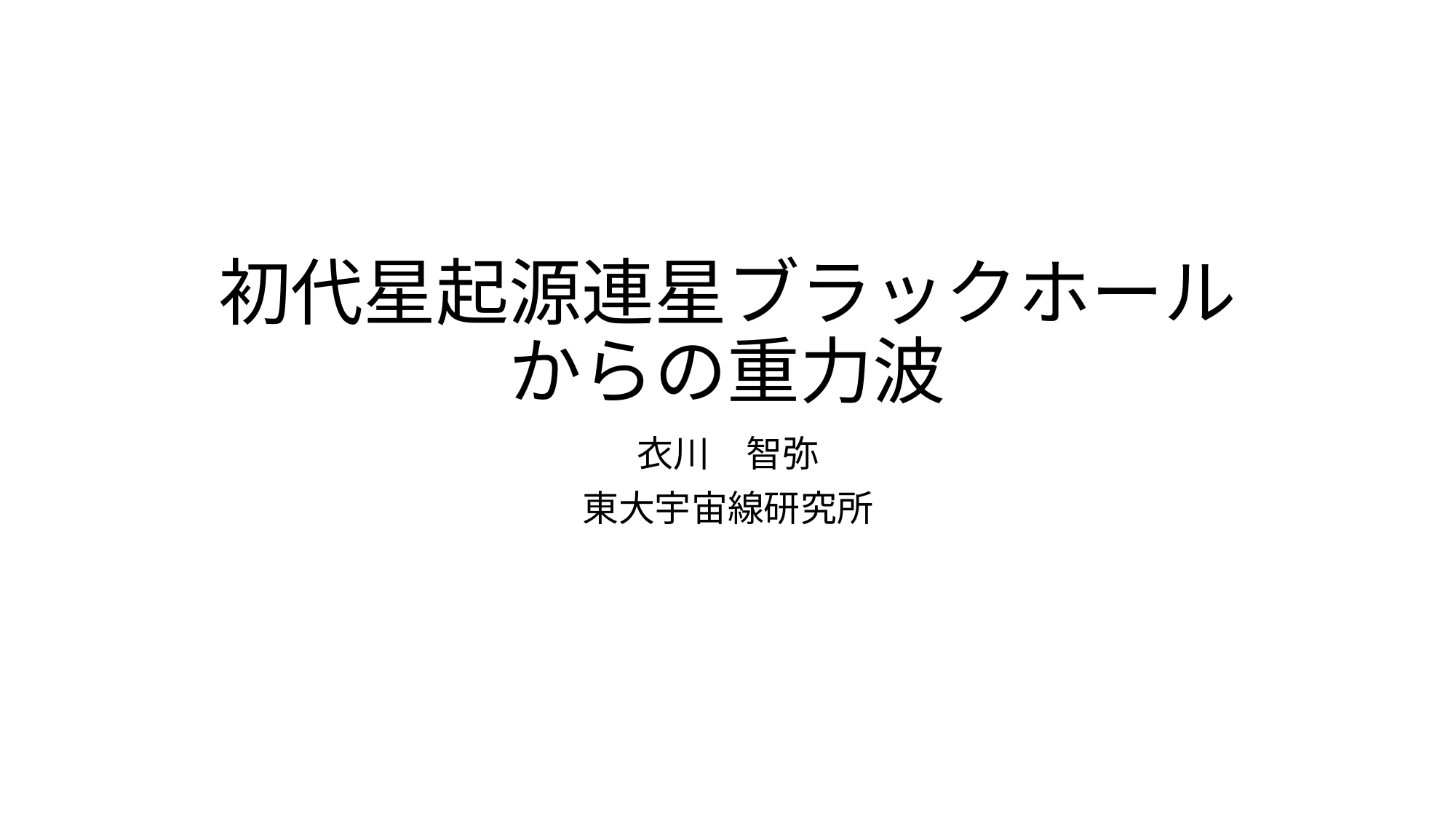

# 初代星起源連星ブラックホール からの重力波
衣川　智弥
東大宇宙線研究所